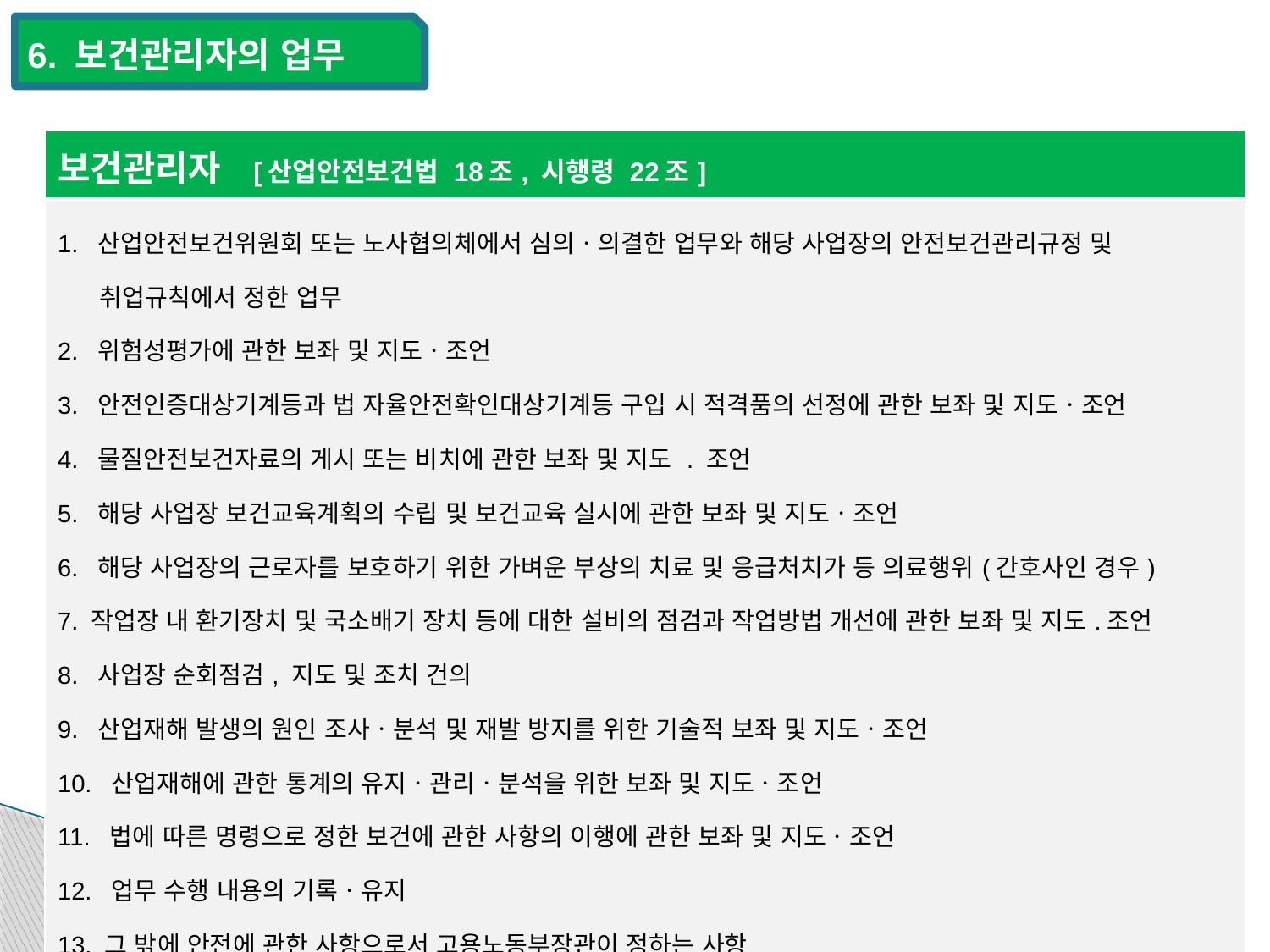

6. 보건관리자의 업무
| 보건관리자 [산업안전보건법 18조, 시행령 22조] |
| --- |
| 1. 산업안전보건위원회 또는 노사협의체에서 심의ㆍ의결한 업무와 해당 사업장의 안전보건관리규정 및 취업규칙에서 정한 업무 2. 위험성평가에 관한 보좌 및 지도ㆍ조언 3. 안전인증대상기계등과 법 자율안전확인대상기계등 구입 시 적격품의 선정에 관한 보좌 및 지도ㆍ조언 4. 물질안전보건자료의 게시 또는 비치에 관한 보좌 및 지도 . 조언 5. 해당 사업장 보건교육계획의 수립 및 보건교육 실시에 관한 보좌 및 지도ㆍ조언 6. 해당 사업장의 근로자를 보호하기 위한 가벼운 부상의 치료 및 응급처치가 등 의료행위(간호사인 경우) 7. 작업장 내 환기장치 및 국소배기 장치 등에 대한 설비의 점검과 작업방법 개선에 관한 보좌 및 지도.조언 8. 사업장 순회점검, 지도 및 조치 건의 9. 산업재해 발생의 원인 조사ㆍ분석 및 재발 방지를 위한 기술적 보좌 및 지도ㆍ조언 10. 산업재해에 관한 통계의 유지ㆍ관리ㆍ분석을 위한 보좌 및 지도ㆍ조언 11. 법에 따른 명령으로 정한 보건에 관한 사항의 이행에 관한 보좌 및 지도ㆍ조언 12. 업무 수행 내용의 기록ㆍ유지 13. 그 밖에 안전에 관한 사항으로서 고용노동부장관이 정하는 사항 |